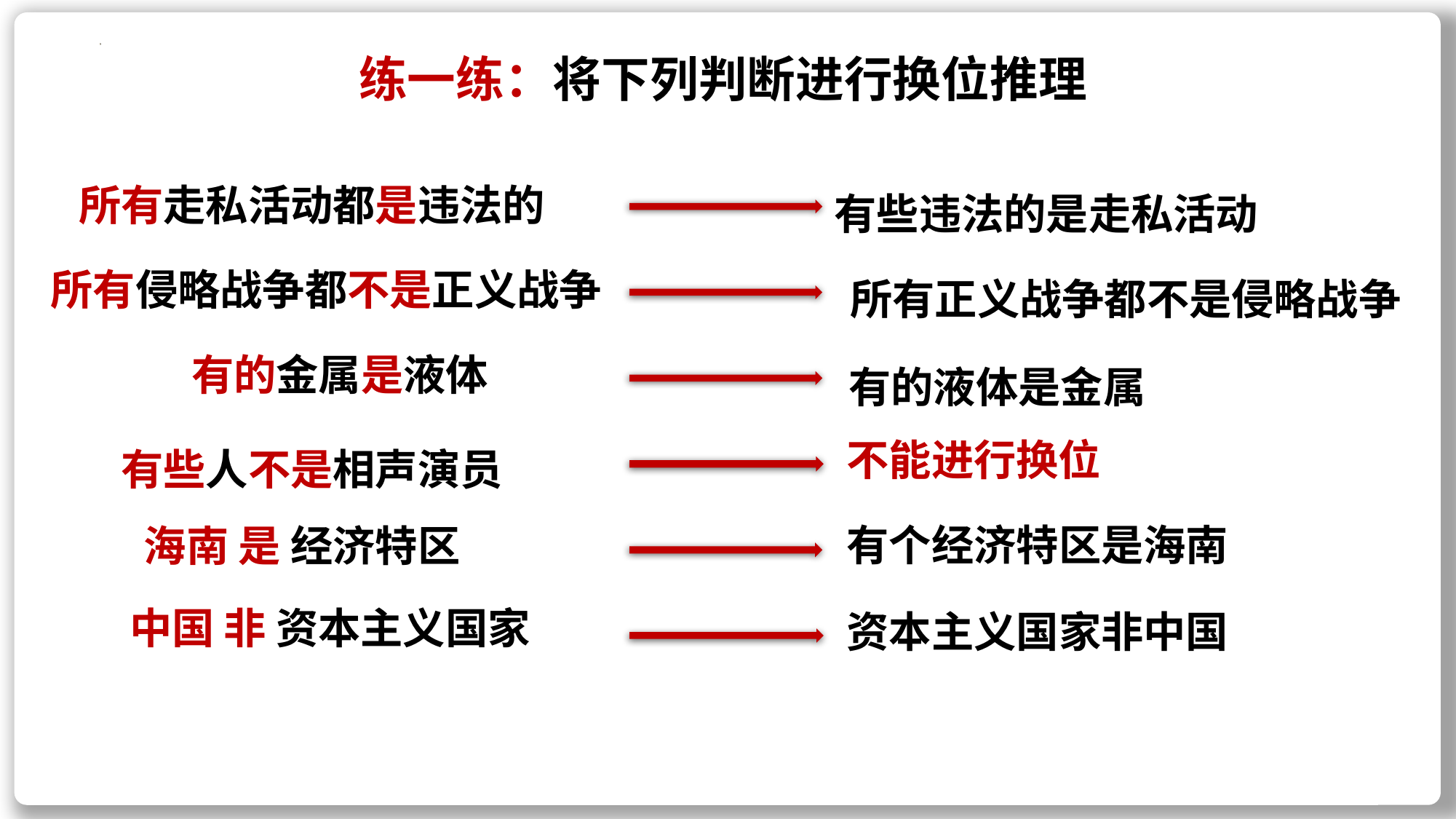

练一练：将下列判断进行换位推理
有些违法的是走私活动
所有走私活动都是违法的

所有正义战争都不是侵略战争
所有侵略战争都不是正义战争

有的金属是液体
有的液体是金属

有些人不是相声演员
不能进行换位

有个经济特区是海南
海南 是 经济特区

中国 非 资本主义国家
资本主义国家非中国